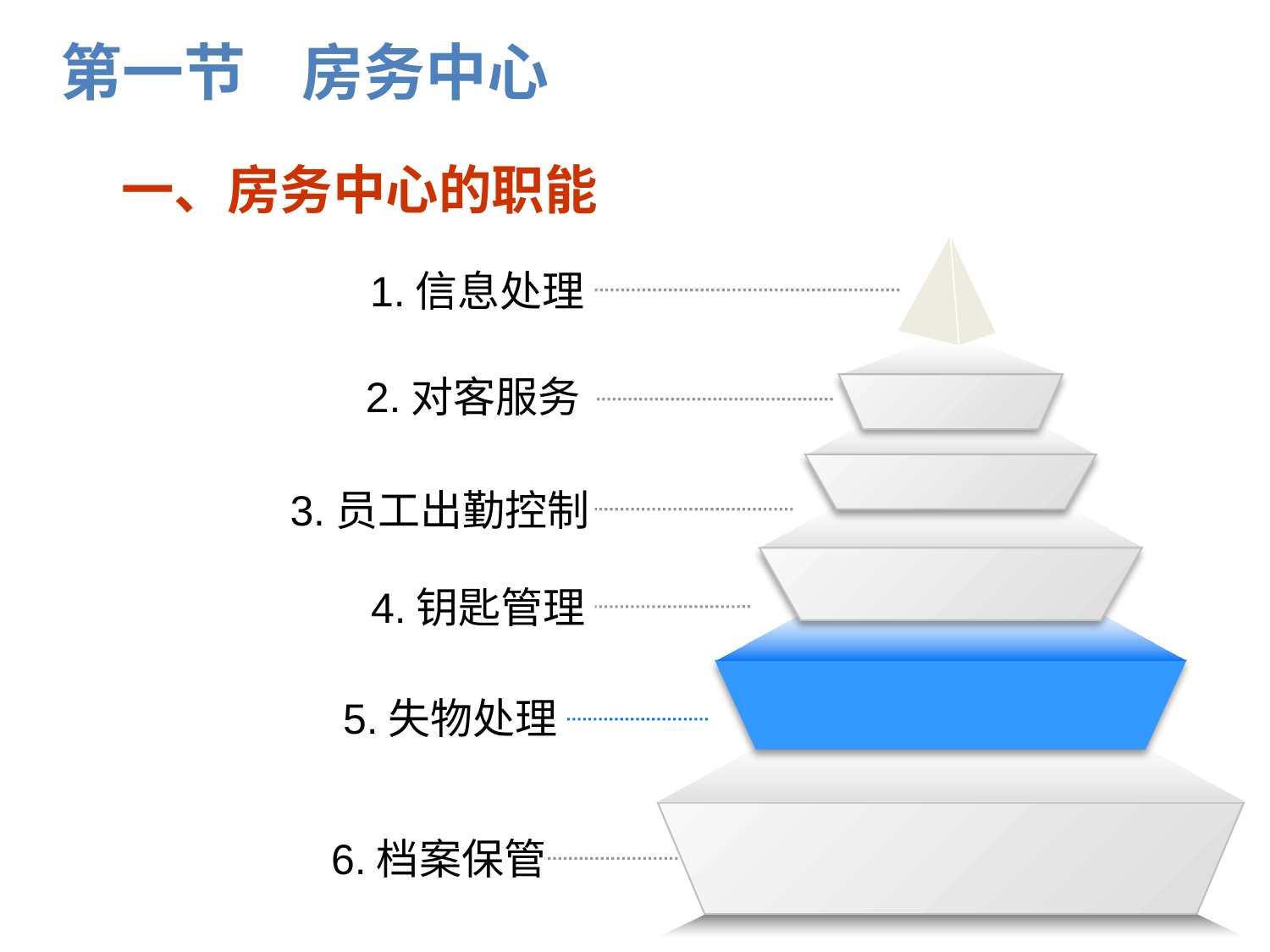

第一节    房务中心
一、房务中心的职能

1.信息处理

2.对客服务

3.员工出勤控制

4.钥匙管理

5.失物处理

6.档案保管